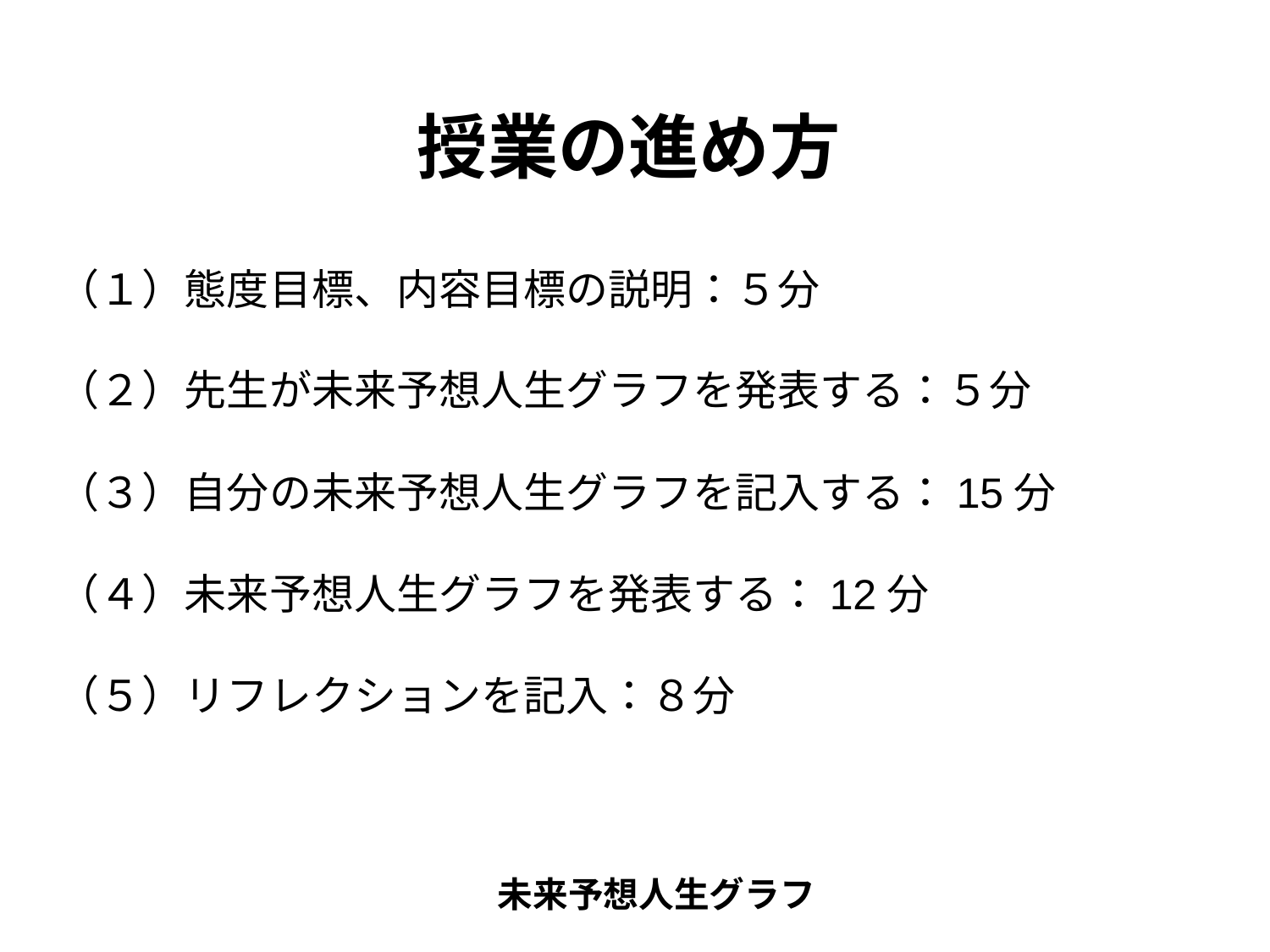

授業の進め方
（１）態度目標、内容目標の説明：５分

（２）先生が未来予想人生グラフを発表する：５分

（３）自分の未来予想人生グラフを記入する：15分

（４）未来予想人生グラフを発表する：12分

（５）リフレクションを記入：８分
未来予想人生グラフ